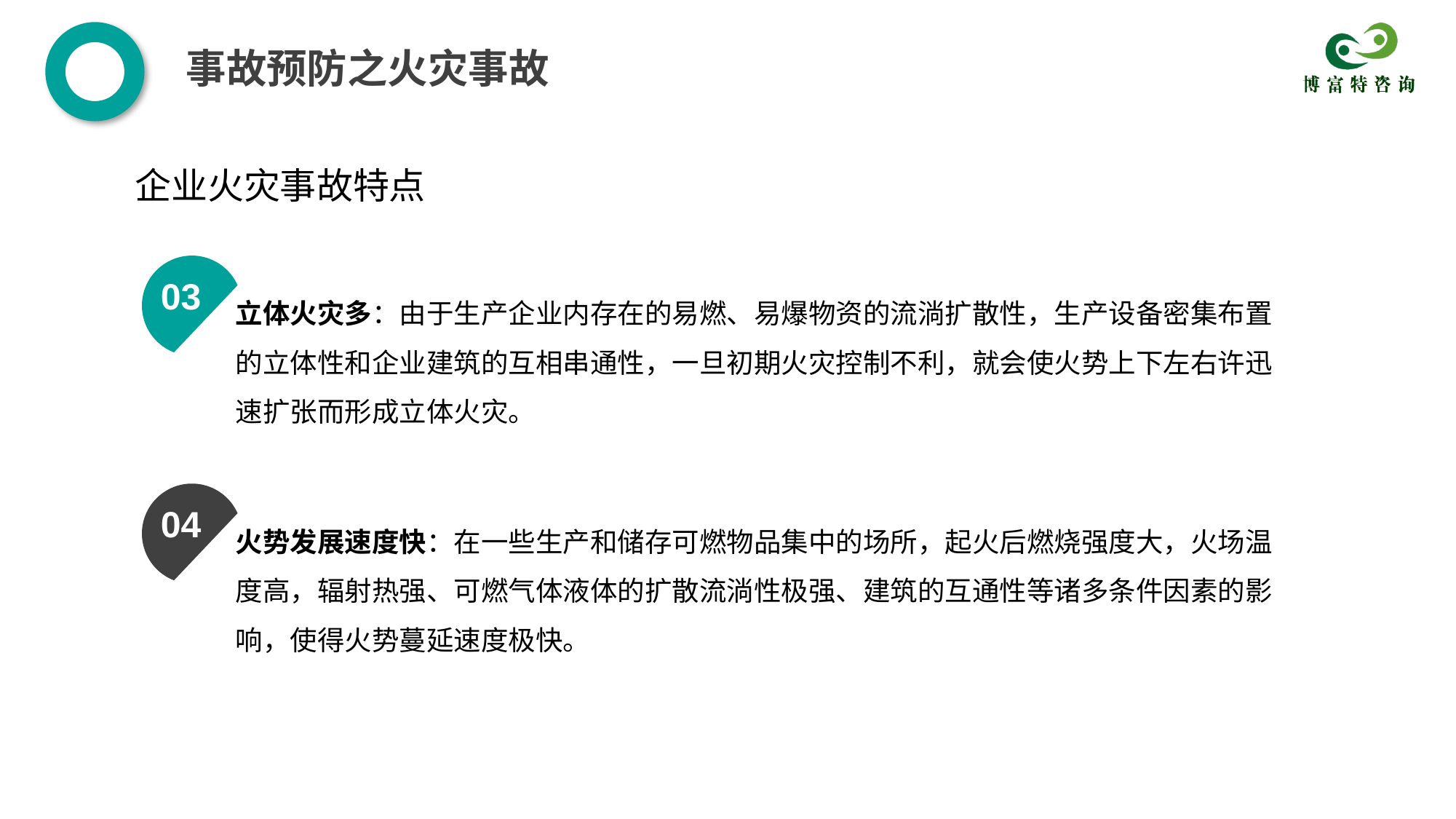

事故预防之火灾事故
企业火灾事故特点

03
立体火灾多：由于生产企业内存在的易燃、易爆物资的流淌扩散性，生产设备密集布置的立体性和企业建筑的互相串通性，一旦初期火灾控制不利，就会使火势上下左右许迅速扩张而形成立体火灾。

04
火势发展速度快：在一些生产和储存可燃物品集中的场所，起火后燃烧强度大，火场温度高，辐射热强、可燃气体液体的扩散流淌性极强、建筑的互通性等诸多条件因素的影响，使得火势蔓延速度极快。